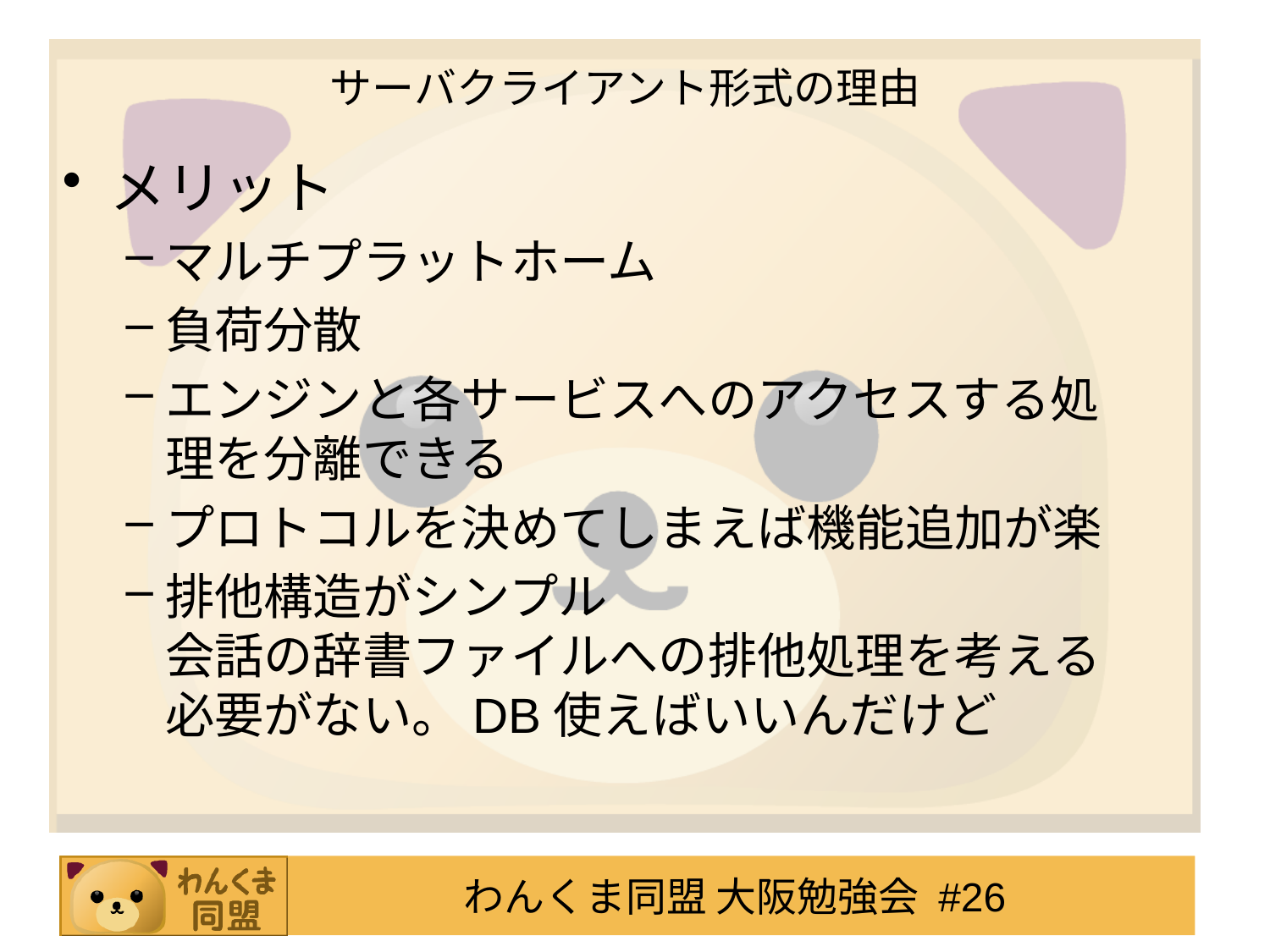

サーバクライアント形式の理由
メリット
マルチプラットホーム
負荷分散
エンジンと各サービスへのアクセスする処理を分離できる
プロトコルを決めてしまえば機能追加が楽
排他構造がシンプル
会話の辞書ファイルへの排他処理を考える必要がない。DB使えばいいんだけど